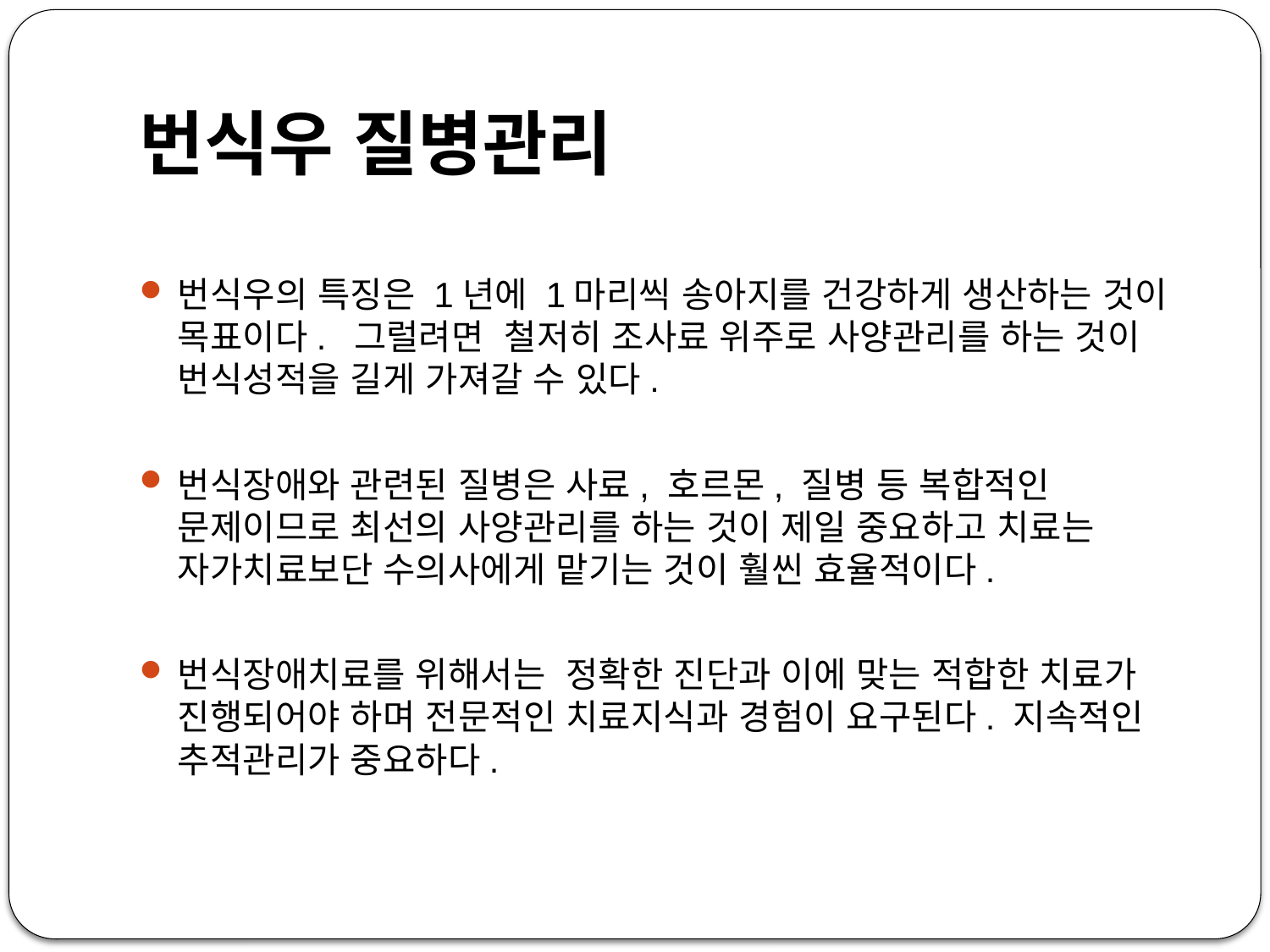

# 번식우 질병관리

번식우의 특징은 1년에 1마리씩 송아지를 건강하게 생산하는 것이 목표이다.  그럴려면  철저히 조사료 위주로 사양관리를 하는 것이 번식성적을 길게 가져갈 수 있다.

번식장애와 관련된 질병은 사료, 호르몬, 질병 등 복합적인 문제이므로 최선의 사양관리를 하는 것이 제일 중요하고 치료는  자가치료보단 수의사에게 맡기는 것이 훨씬 효율적이다.

번식장애치료를 위해서는  정확한 진단과 이에 맞는 적합한 치료가 진행되어야 하며 전문적인 치료지식과 경험이 요구된다. 지속적인 추적관리가 중요하다.